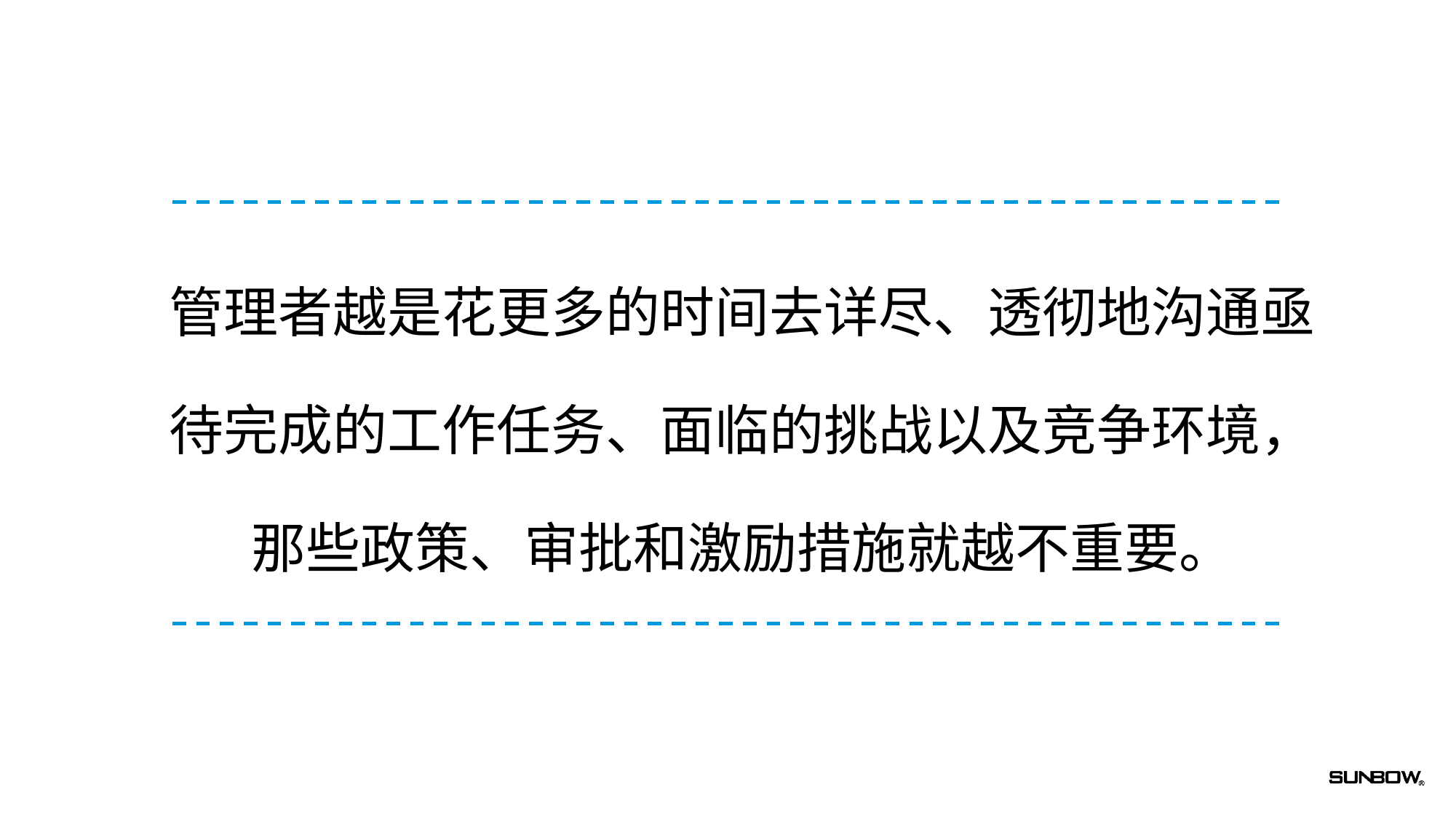

管理者越是花更多的时间去详尽、透彻地沟通亟待完成的工作任务、面临的挑战以及竞争环境，那些政策、审批和激励措施就越不重要。
8